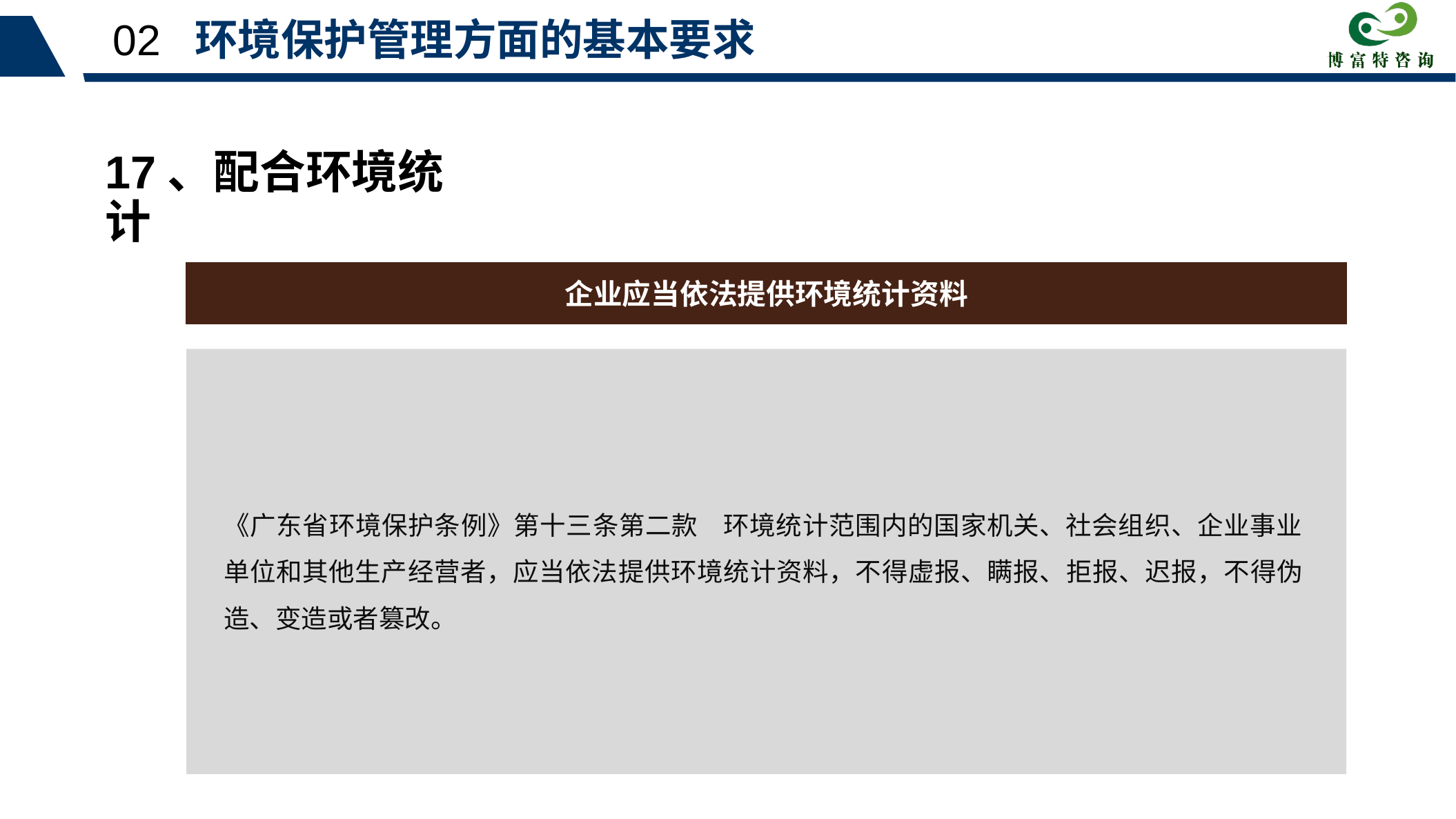

02  环境保护管理方面的基本要求

17、配合环境统计

企业应当依法提供环境统计资料

《广东省环境保护条例》第十三条第二款    环境统计范围内的国家机关、社会组织、企业事业单位和其他生产经营者，应当依法提供环境统计资料，不得虚报、瞒报、拒报、迟报，不得伪造、变造或者篡改。